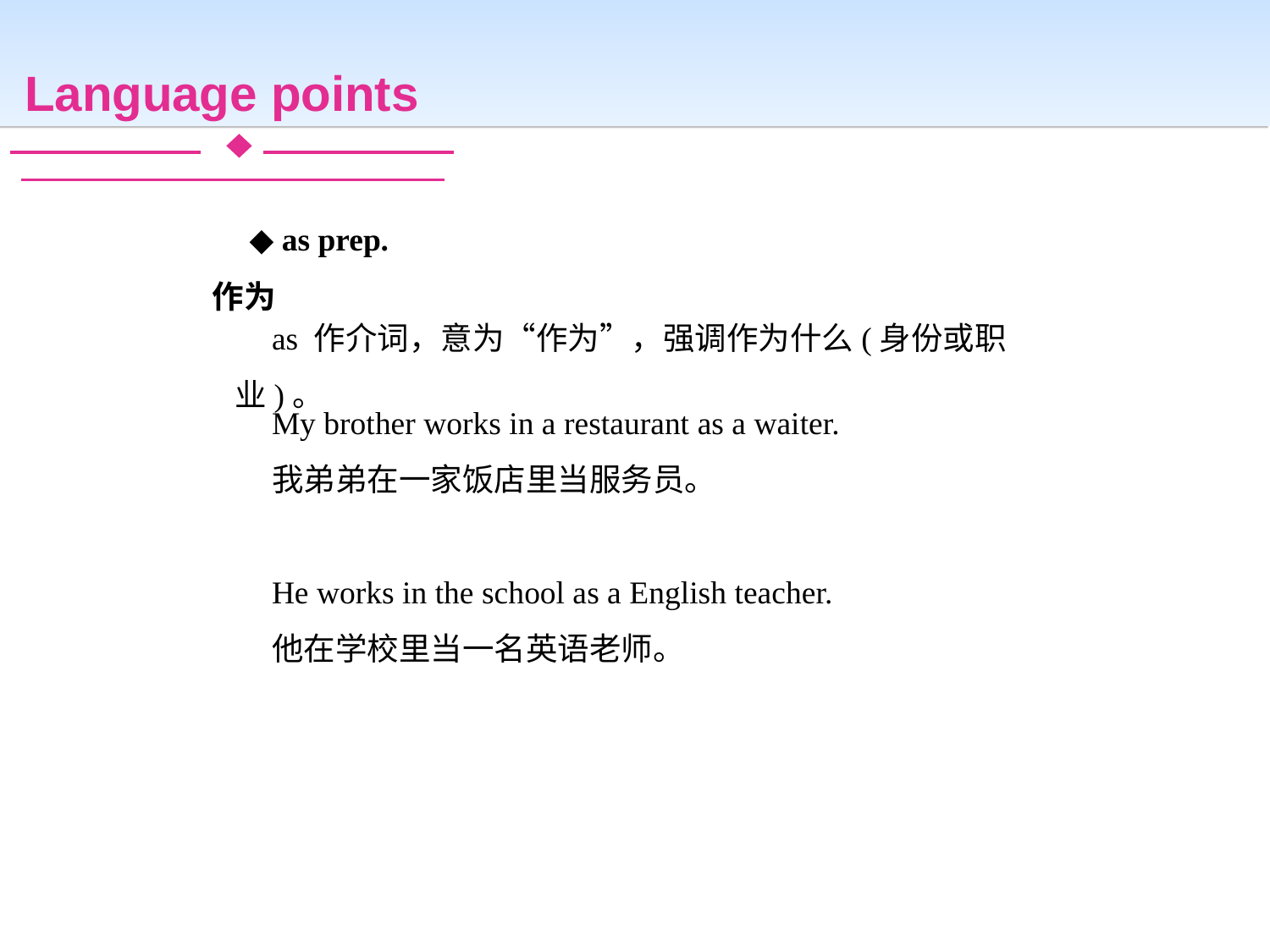

Language points

◆ as prep. 作为
as 作介词，意为“作为”，强调作为什么(身份或职业)。
My brother works in a restaurant as a waiter.
我弟弟在一家饭店里当服务员。
He works in the school as a English teacher.
他在学校里当一名英语老师。